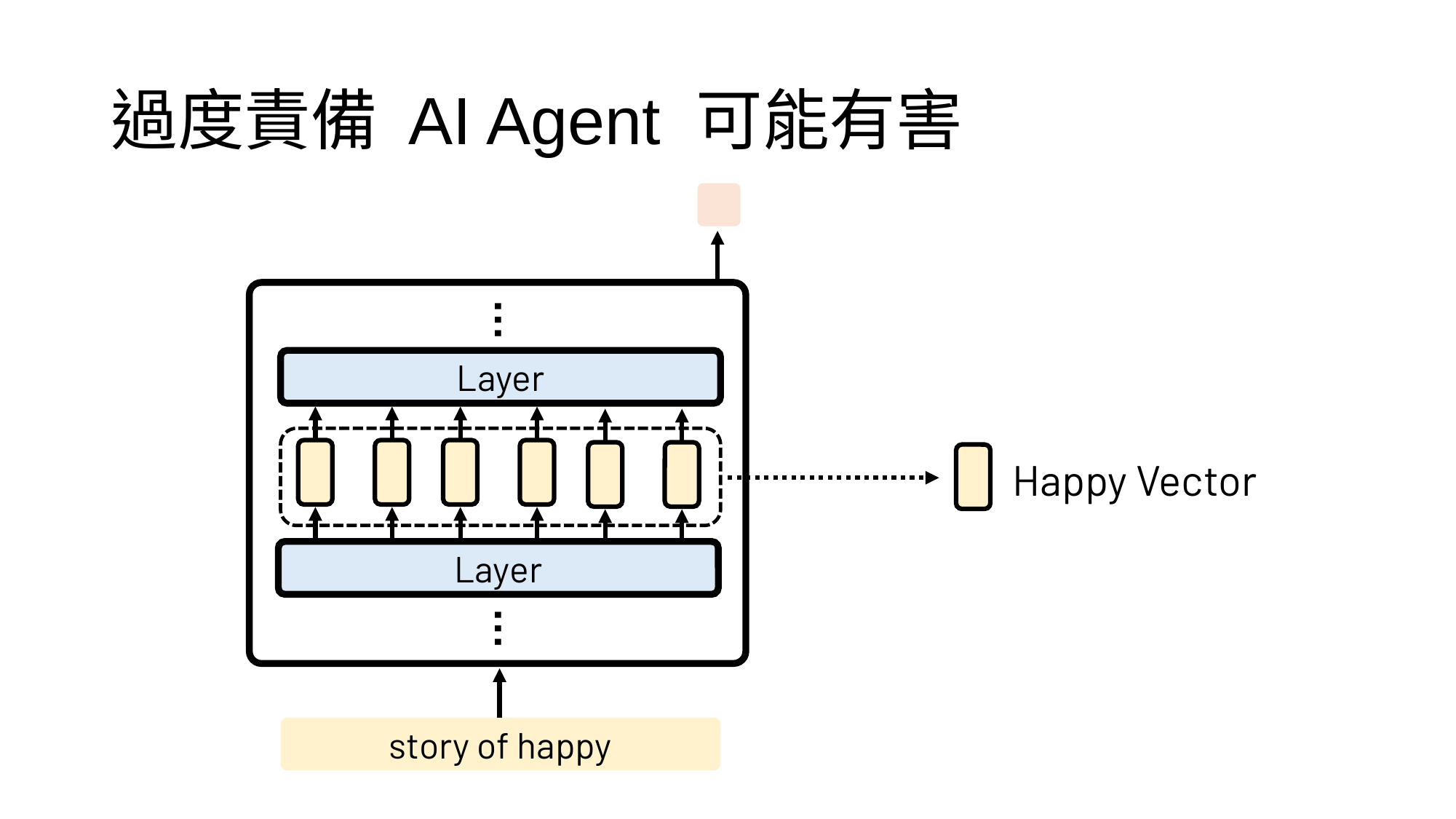

# 過度責備 AI Agent 可能有害

…
Layer

Happy Vector
Layer
…
story of happy